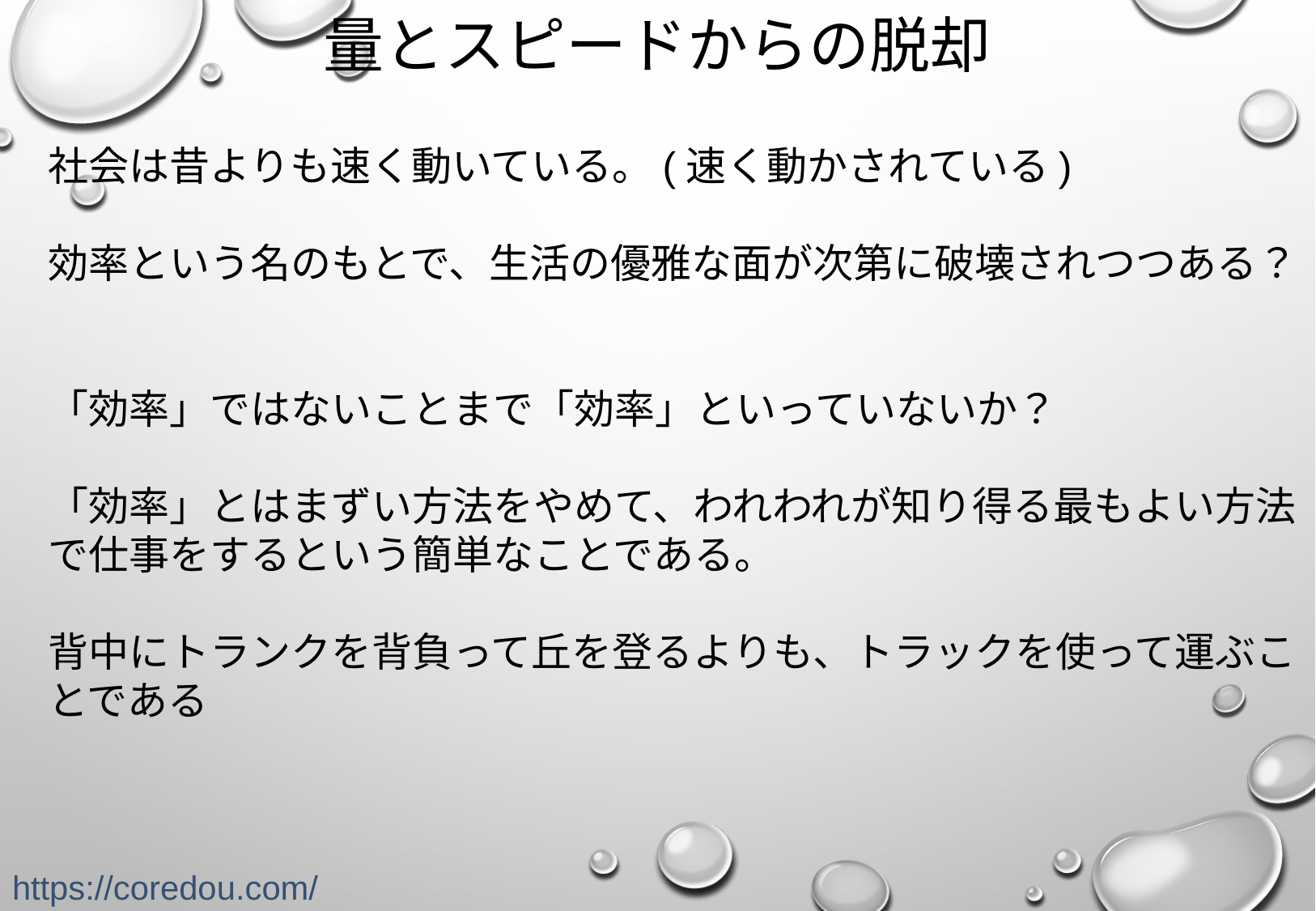

# 量とスピードからの脱却
社会は昔よりも速く動いている。(速く動かされている)

効率という名のもとで、生活の優雅な面が次第に破壊されつつある？

「効率」ではないことまで「効率」といっていないか？

「効率」とはまずい方法をやめて、われわれが知り得る最もよい方法で仕事をするという簡単なことである。

背中にトランクを背負って丘を登るよりも、トラックを使って運ぶことである
https://coredou.com/